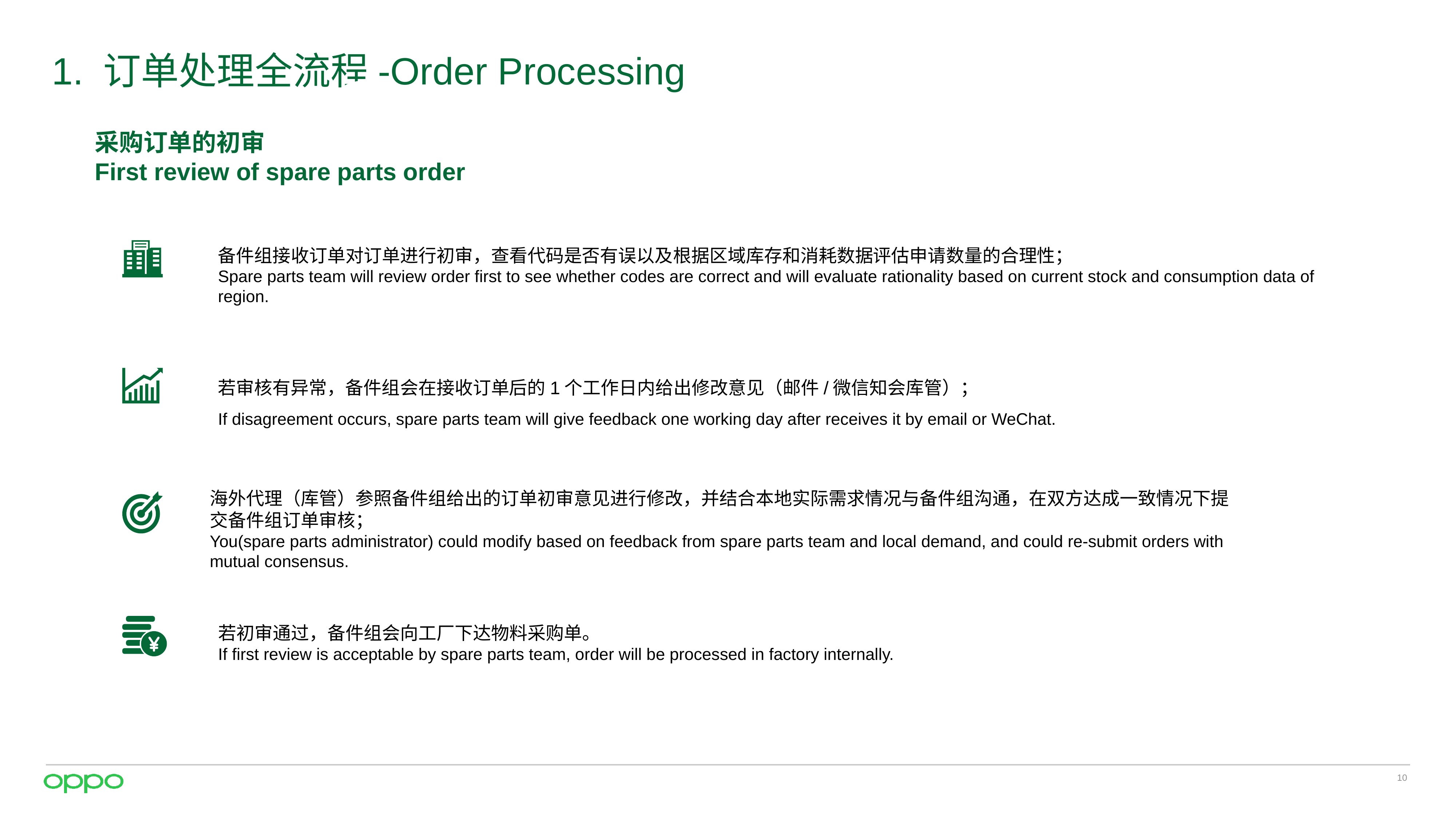

# 1. 订单处理全流程-Order Processing

采购订单的初审
First review of spare parts order
备件组接收订单对订单进行初审，查看代码是否有误以及根据区域库存和消耗数据评估申请数量的合理性；
Spare parts team will review order first to see whether codes are correct and will evaluate rationality based on current stock and consumption data of region.

若审核有异常，备件组会在接收订单后的1个工作日内给出修改意见（邮件/微信知会库管）；
If disagreement occurs, spare parts team will give feedback one working day after receives it by email or WeChat.

海外代理（库管）参照备件组给出的订单初审意见进行修改，并结合本地实际需求情况与备件组沟通，在双方达成一致情况下提交备件组订单审核；
You(spare parts administrator) could modify based on feedback from spare parts team and local demand, and could re-submit orders with mutual consensus.

若初审通过，备件组会向工厂下达物料采购单。
If first review is acceptable by spare parts team, order will be processed in factory internally.